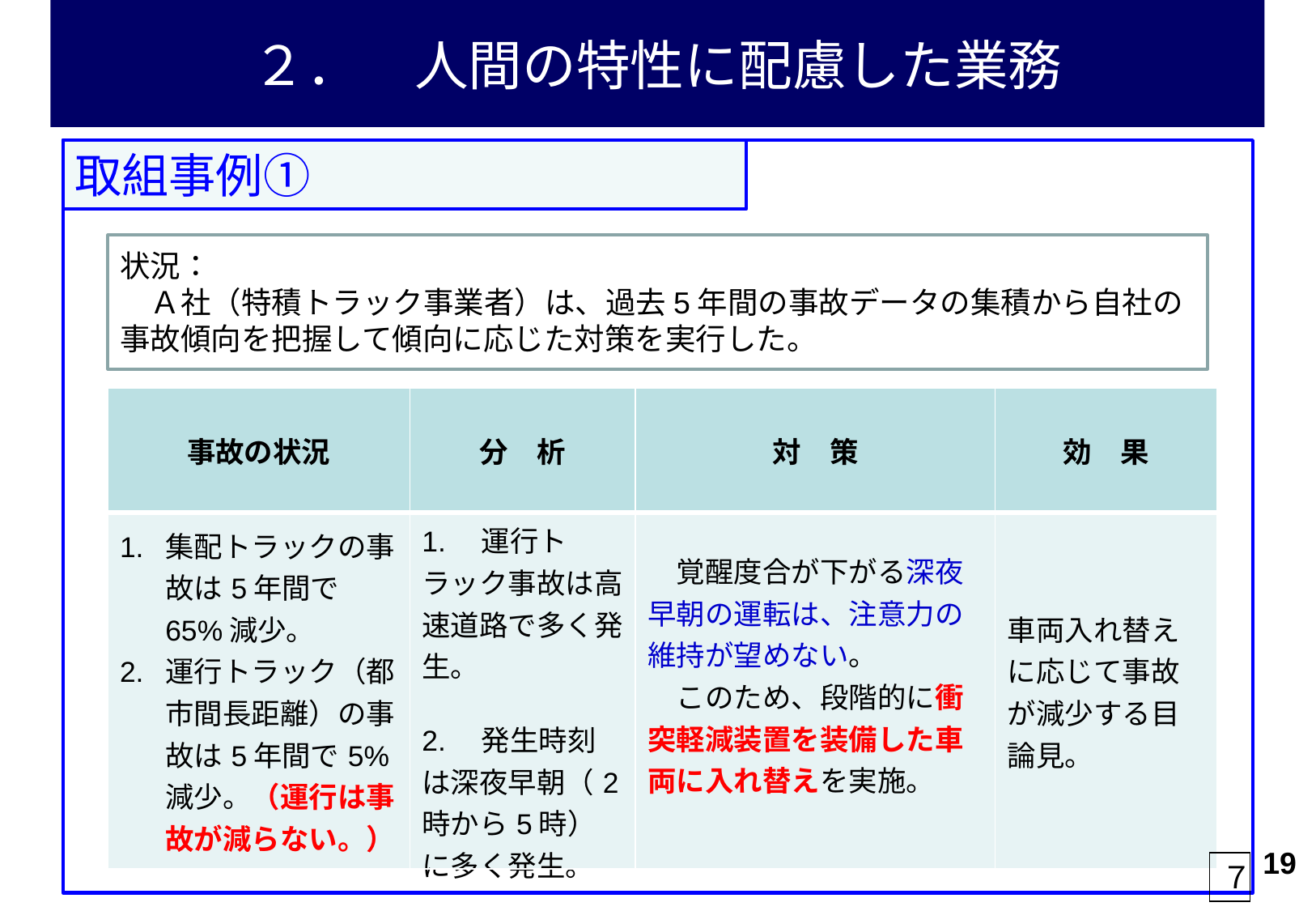

# ２．　人間の特性に配慮した業務

取組事例①
状況：
　Ａ社（特積トラック事業者）は、過去5年間の事故データの集積から自社の事故傾向を把握して傾向に応じた対策を実行した。
| 事故の状況 | 分　析 | 対　策 | 効　果 |
| --- | --- | --- | --- |
| 集配トラックの事故は5年間で65%減少。 運行トラック（都市間長距離）の事故は5年間で5%減少。（運行は事故が減らない。） | 1.　運行トラック事故は高速道路で多く発生。 2.　発生時刻は深夜早朝（2時から5時）に多く発生。 | 覚醒度合が下がる深夜早朝の運転は、注意力の維持が望めない。 　このため、段階的に衝突軽減装置を装備した車両に入れ替えを実施。 | 車両入れ替えに応じて事故が減少する目論見。 |
19
７